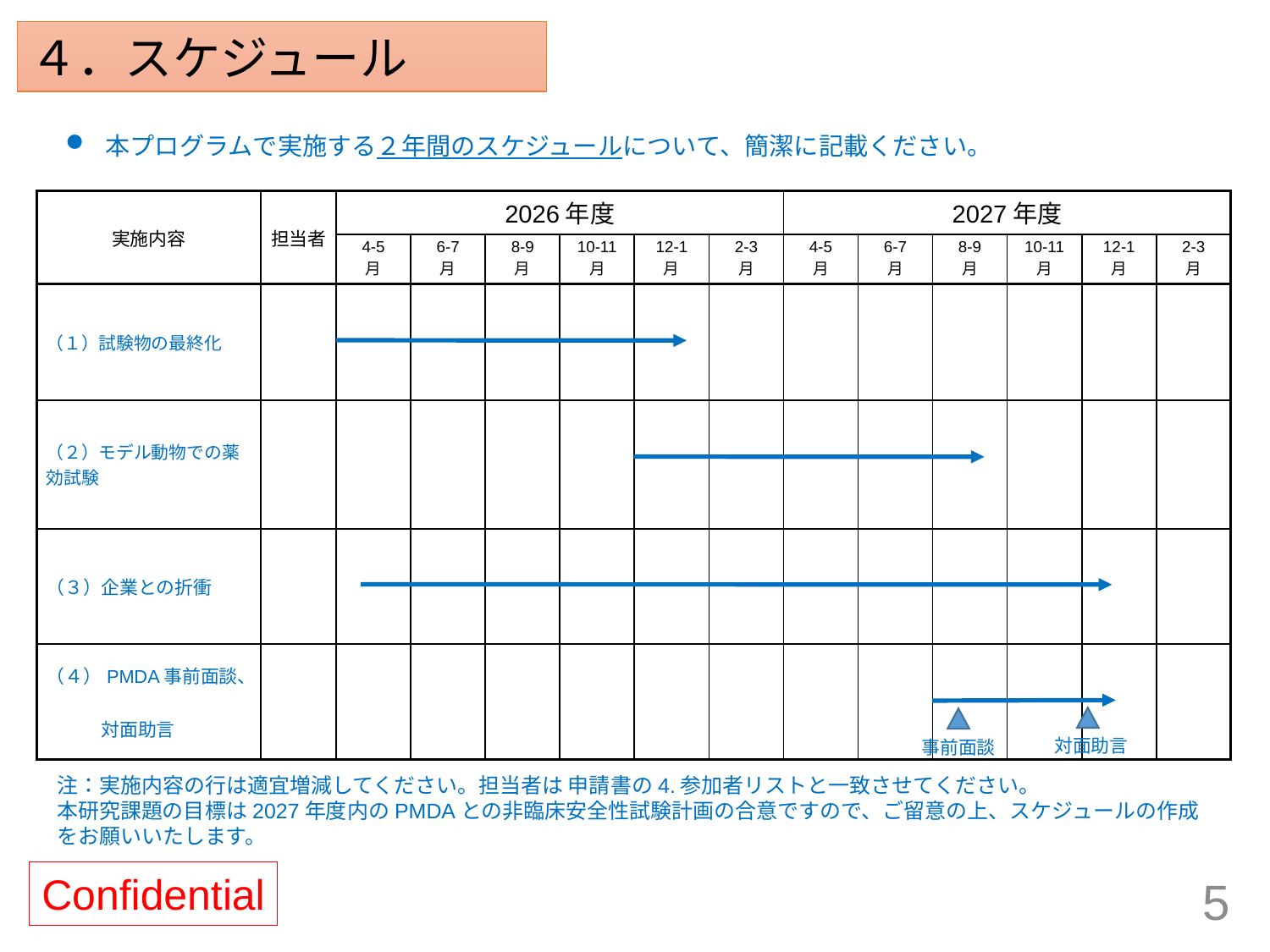

４．スケジュール
本プログラムで実施する２年間のスケジュールについて、簡潔に記載ください。
| 実施内容 | 担当者 | 2026年度 |  |  |  |  |  | 2027年度 |  |  |  |  |  |
| --- | --- | --- | --- | --- | --- | --- | --- | --- | --- | --- | --- | --- | --- |
|  |  | 4-5 月 | 6-7 月 | 8-9 月 | 10-11 月 | 12-1 月 | 2-3 月 | 4-5 月 | 6-7 月 | 8-9 月 | 10-11 月 | 12-1 月 | 2-3 月 |
| （１）試験物の最終化 |  |  |  |  |  |  |  |  |  |  |  |  |  |
| （２）モデル動物での薬効試験 |  |  |  |  |  |  |  |  |  |  |  |  |  |
| （３）企業との折衝 |  |  |  |  |  |  |  |  |  |  |  |  |  |
| （４）PMDA事前面談、　 　　　対面助言 |  |  |  |  |  |  |  |  |  |  |  |  |  |

対面助言
事前面談
注：実施内容の行は適宜増減してください。担当者は 申請書の4.参加者リストと一致させてください。
本研究課題の目標は2027年度内のPMDAとの非臨床安全性試験計画の合意ですので、ご留意の上、スケジュールの作成をお願いいたします。
Confidential
5